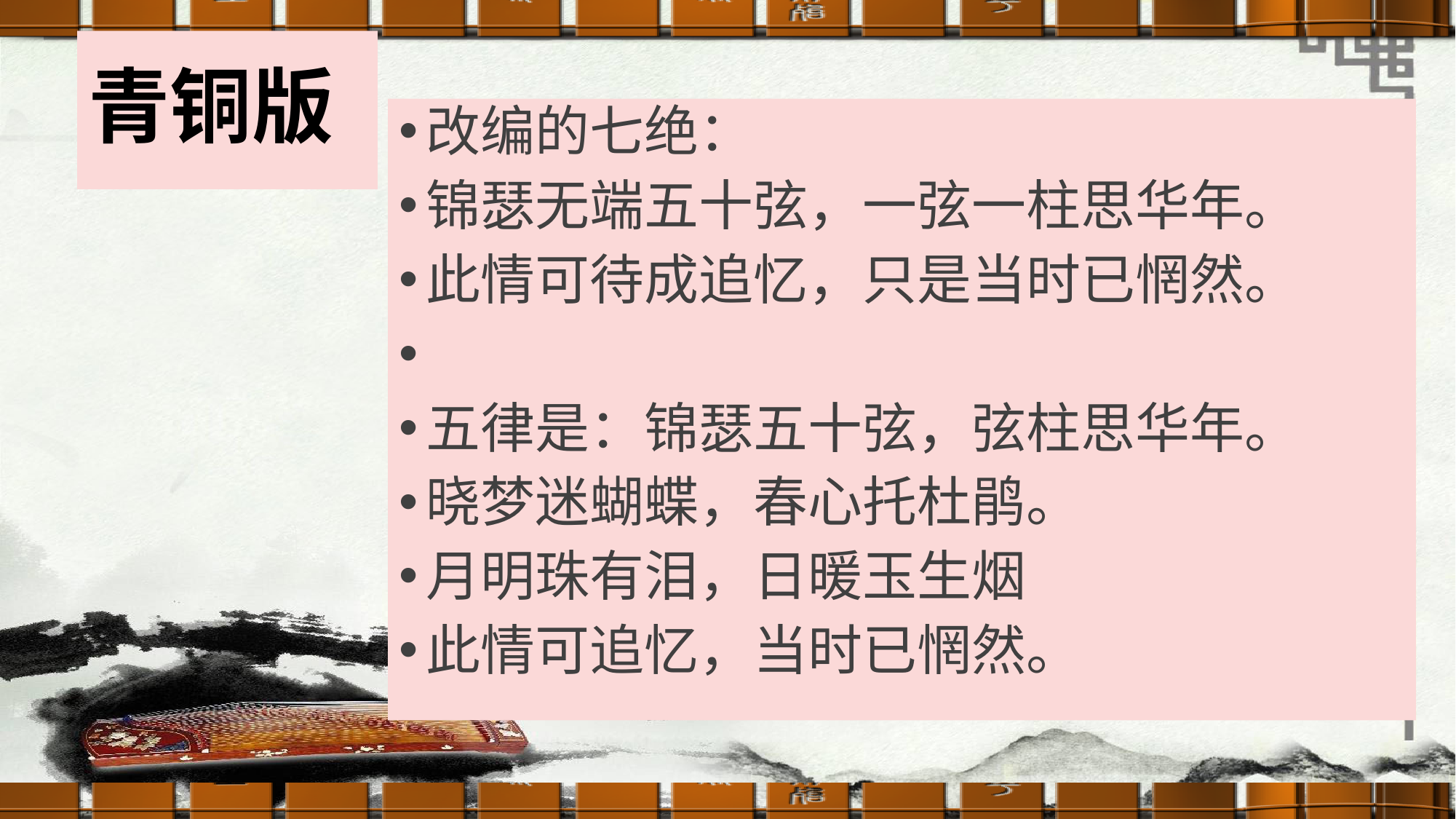

# 入门版
青铜版
改编的七绝：
锦瑟无端五十弦，一弦一柱思华年。
此情可待成追忆，只是当时已惘然。

五律是：锦瑟五十弦，弦柱思华年。
晓梦迷蝴蝶，春心托杜鹃。
月明珠有泪，日暖玉生烟
此情可追忆，当时已惘然。